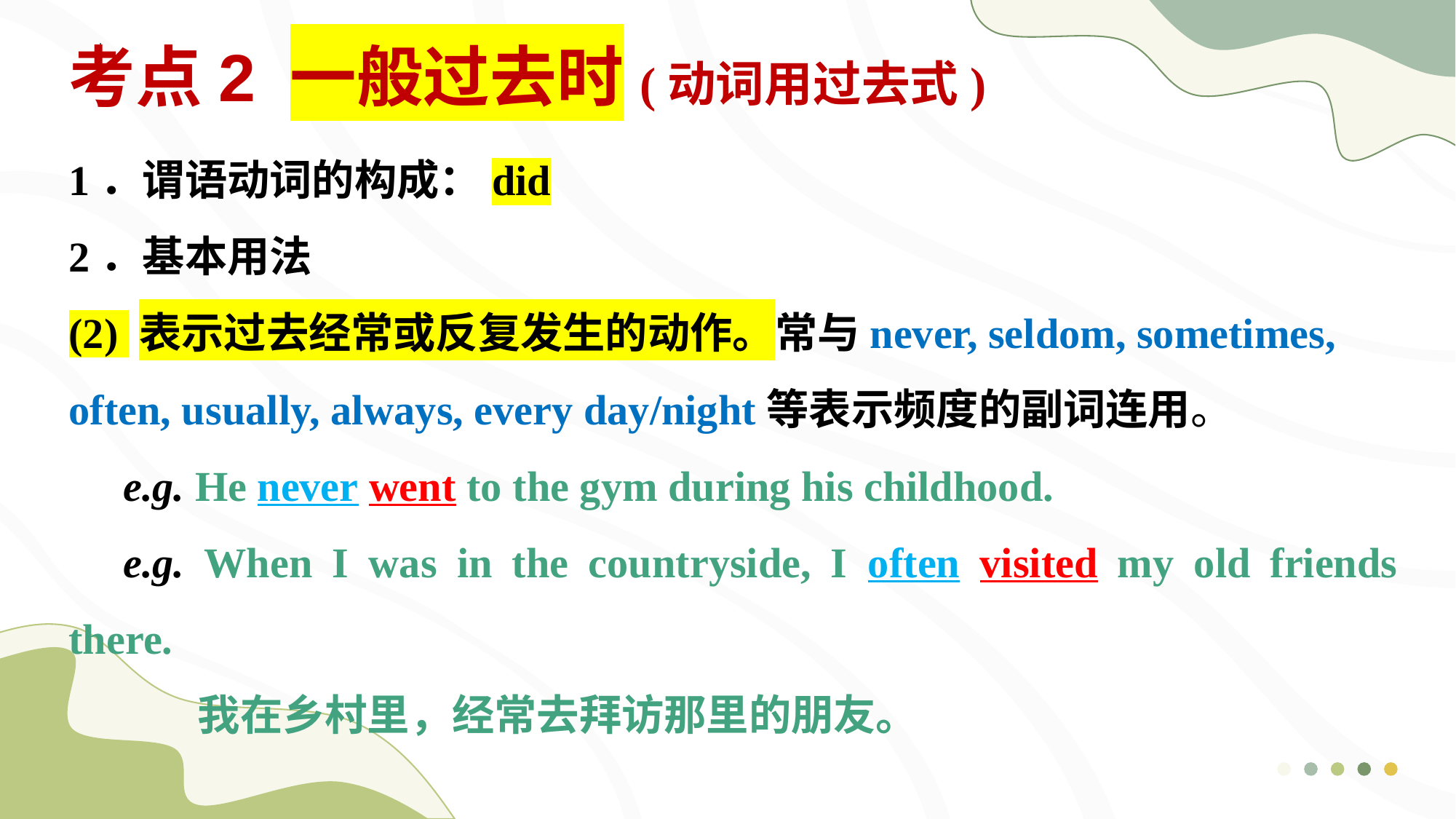

考点2 一般过去时(动词用过去式)

1．谓语动词的构成：did
2．基本用法
(2) 表示过去经常或反复发生的动作。常与never, seldom, sometimes, often, usually, always, every day/night等表示频度的副词连用。
e.g. He never went to the gym during his childhood.
e.g. When I was in the countryside, I often visited my old friends there.
 我在乡村里，经常去拜访那里的朋友。